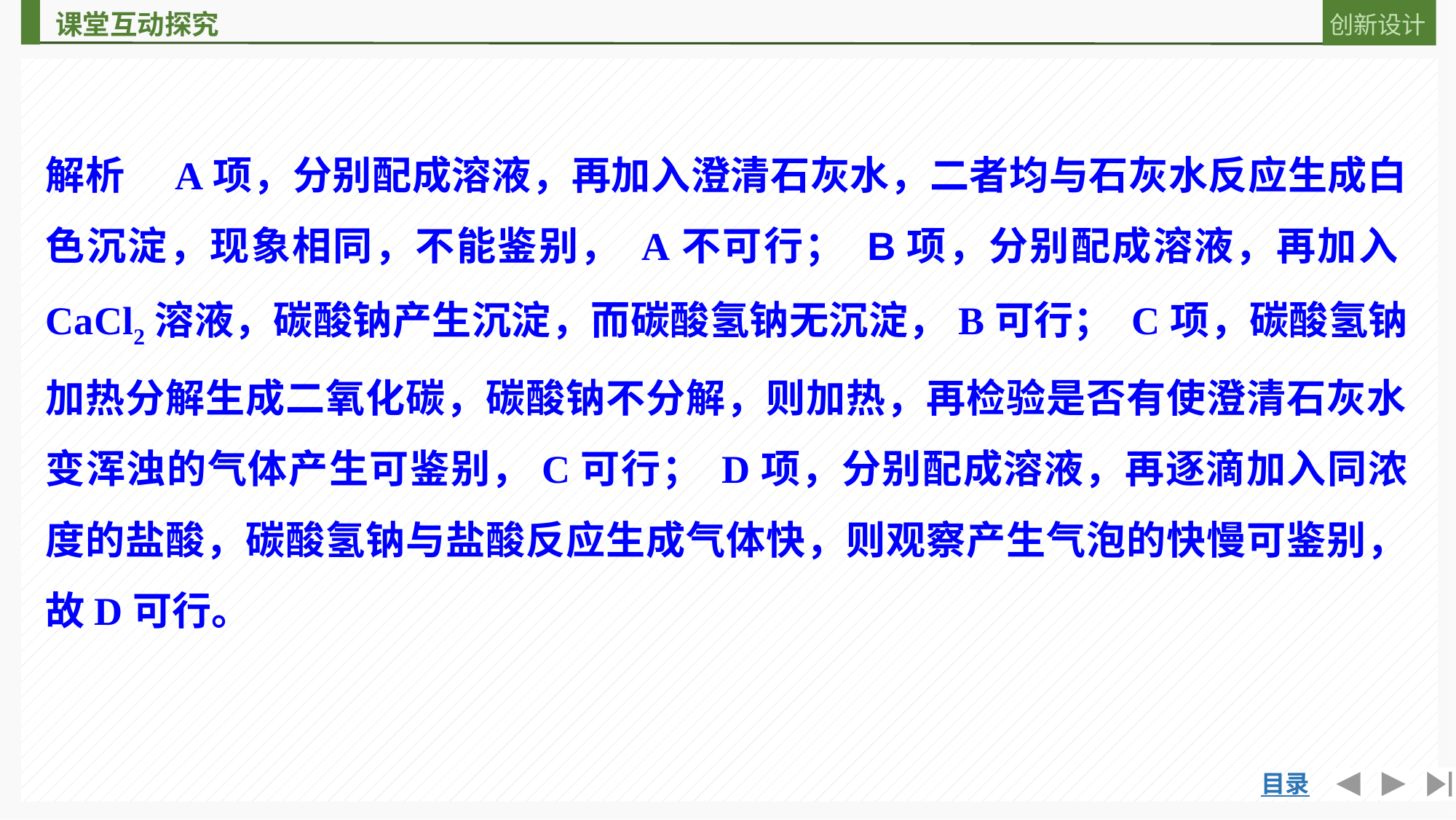

解析　A项，分别配成溶液，再加入澄清石灰水，二者均与石灰水反应生成白色沉淀，现象相同，不能鉴别， A不可行； B项，分别配成溶液，再加入CaCl2溶液，碳酸钠产生沉淀，而碳酸氢钠无沉淀，B可行； C项，碳酸氢钠加热分解生成二氧化碳，碳酸钠不分解，则加热，再检验是否有使澄清石灰水变浑浊的气体产生可鉴别，C可行； D项，分别配成溶液，再逐滴加入同浓度的盐酸，碳酸氢钠与盐酸反应生成气体快，则观察产生气泡的快慢可鉴别，故D可行。